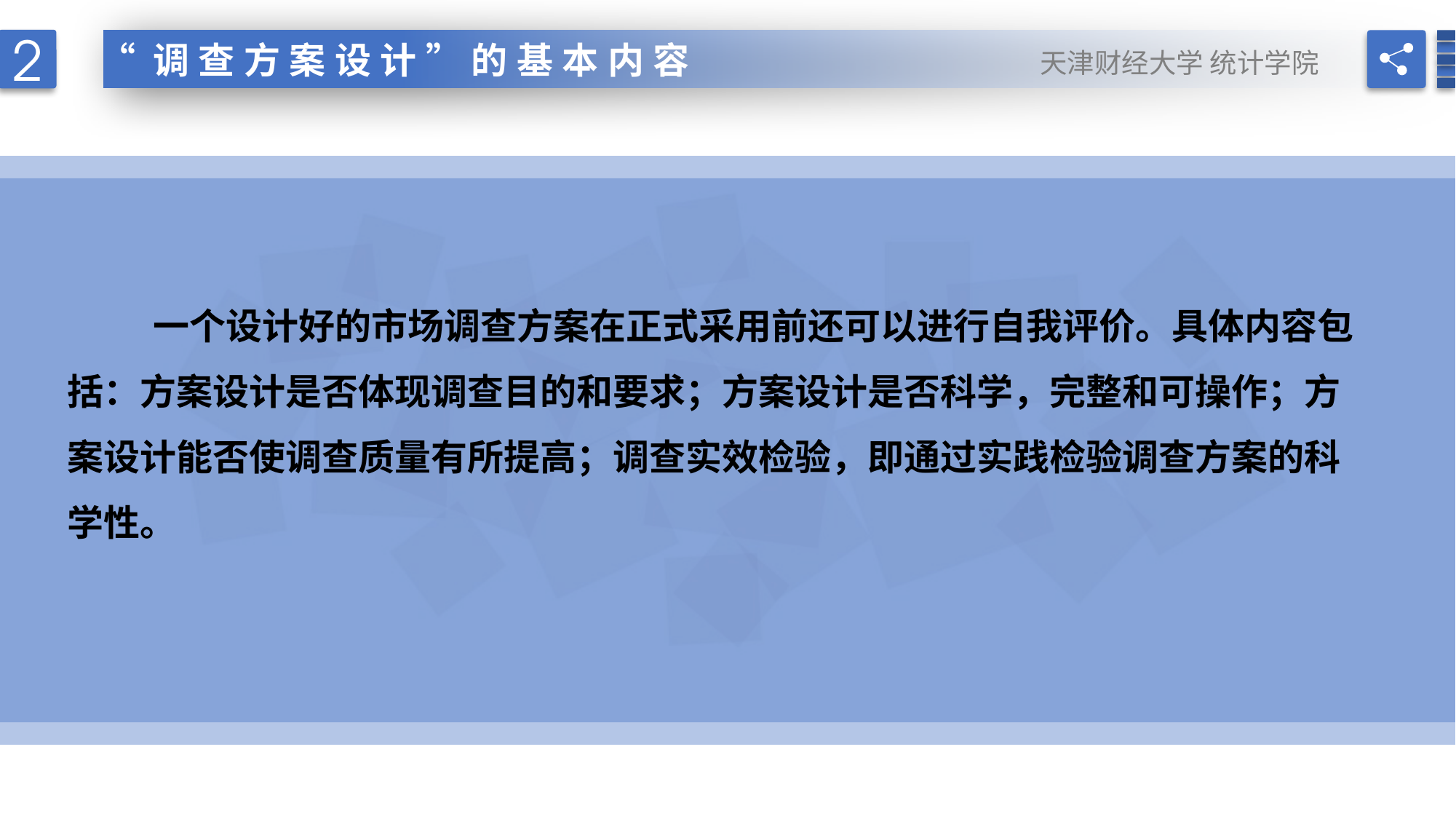

2

天津财经大学 统计学院

“调查方案设计”的基本内容

一个设计好的市场调查方案在正式采用前还可以进行自我评价。具体内容包括：方案设计是否体现调查目的和要求；方案设计是否科学，完整和可操作；方案设计能否使调查质量有所提高；调查实效检验，即通过实践检验调查方案的科学性。